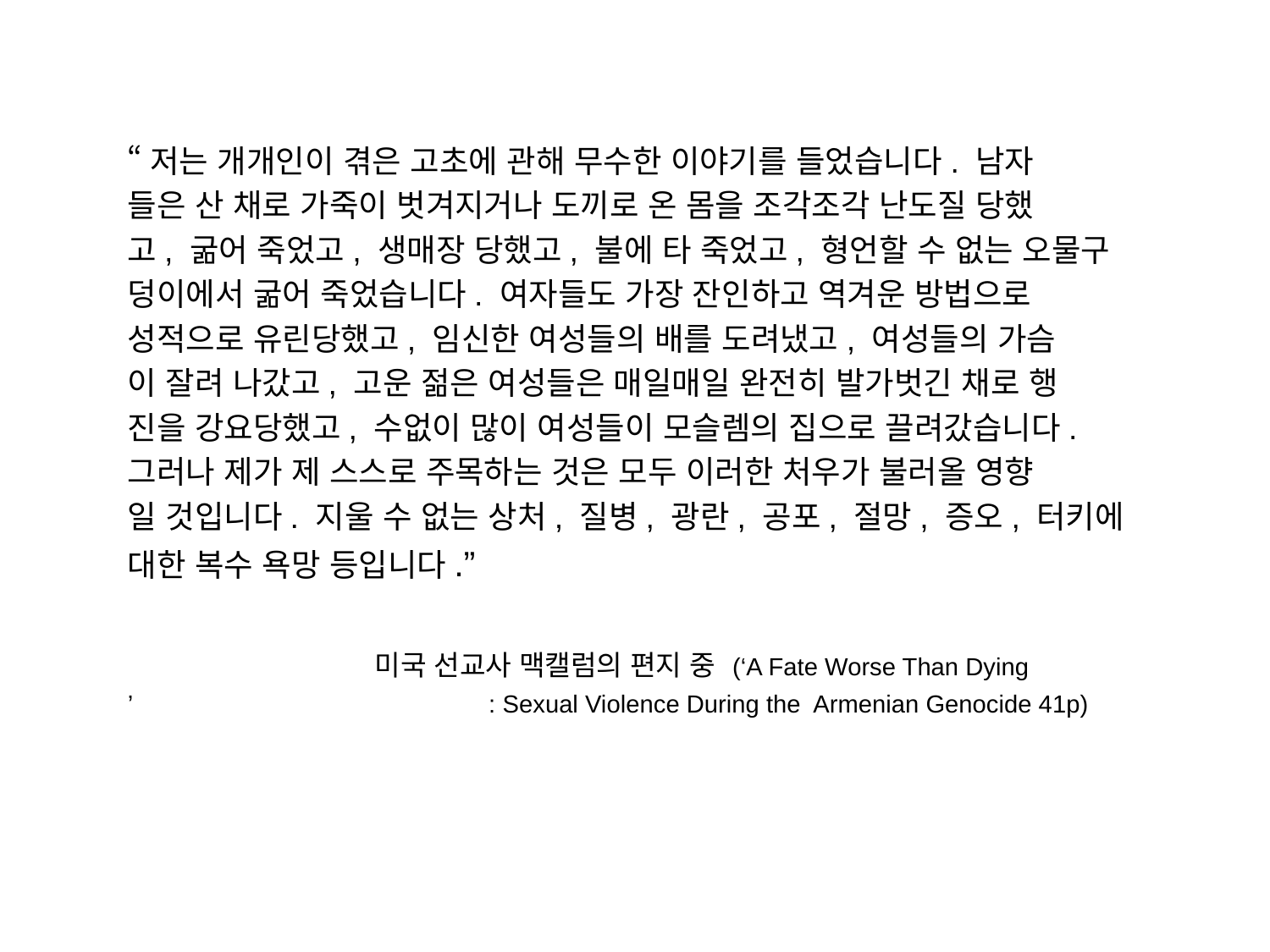

#

“저는 개개인이 겪은 고초에 관해 무수한 이야기를 들었습니다. 남자
들은 산 채로 가죽이 벗겨지거나 도끼로 온 몸을 조각조각 난도질 당했
고, 굶어 죽었고, 생매장 당했고, 불에 타 죽었고, 형언할 수 없는 오물구
덩이에서 굶어 죽었습니다. 여자들도 가장 잔인하고 역겨운 방법으로
성적으로 유린당했고, 임신한 여성들의 배를 도려냈고, 여성들의 가슴
이 잘려 나갔고, 고운 젊은 여성들은 매일매일 완전히 발가벗긴 채로 행
진을 강요당했고, 수없이 많이 여성들이 모슬렘의 집으로 끌려갔습니다.
그러나 제가 제 스스로 주목하는 것은 모두 이러한 처우가 불러올 영향
일 것입니다. 지울 수 없는 상처, 질병, 광란, 공포, 절망, 증오, 터키에
대한 복수 욕망 등입니다.”

                        미국 선교사 맥캘럼의 편지 중 (‘A Fate Worse Than Dying
’                                                   : Sexual Violence During the  Armenian Genocide 41p)